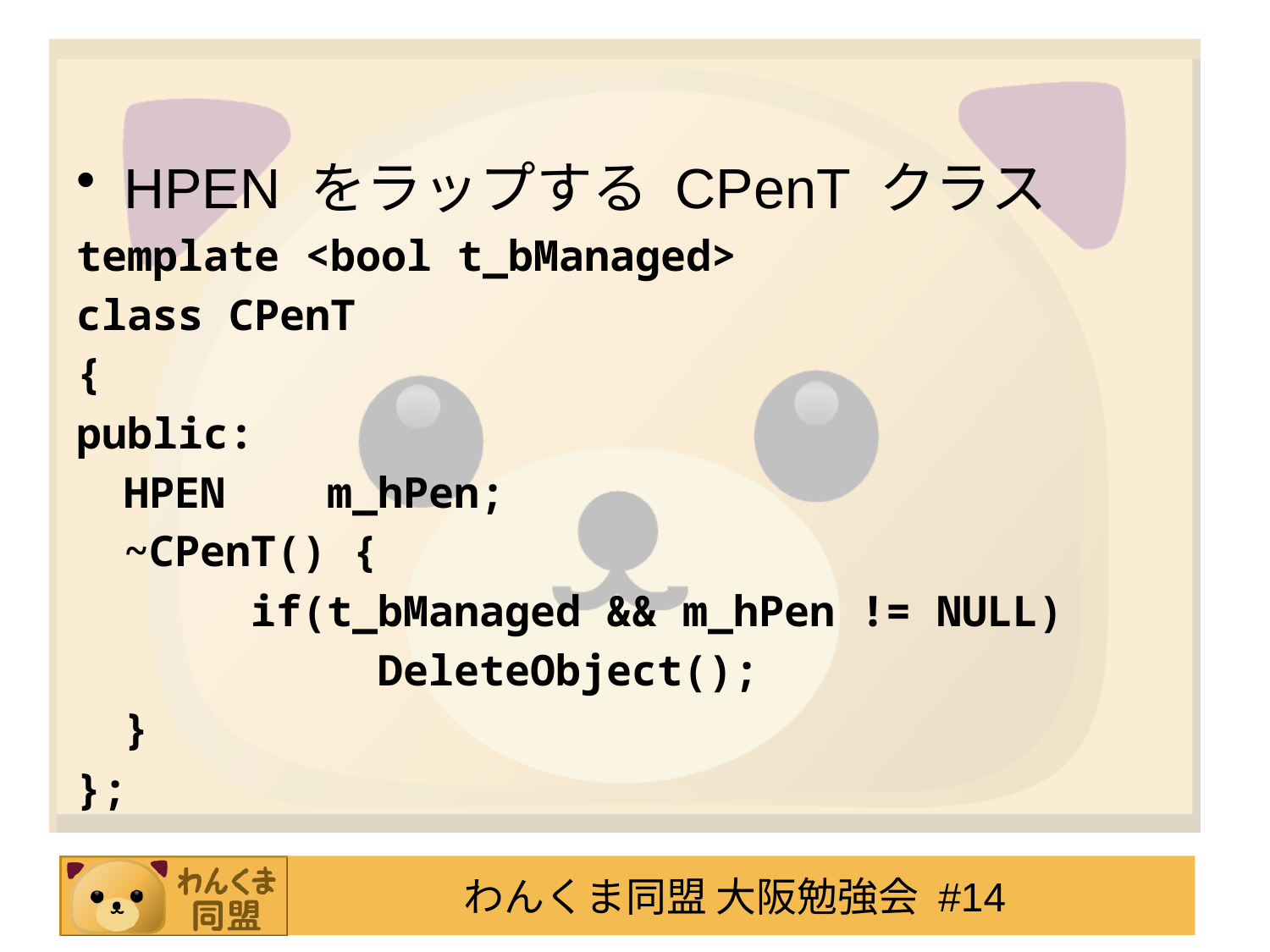

#
HPEN をラップする CPenT クラス
template <bool t_bManaged>
class CPenT
{
public:
	HPEN    m_hPen;
	~CPenT() {
		if(t_bManaged && m_hPen != NULL)
			DeleteObject();
	}
};